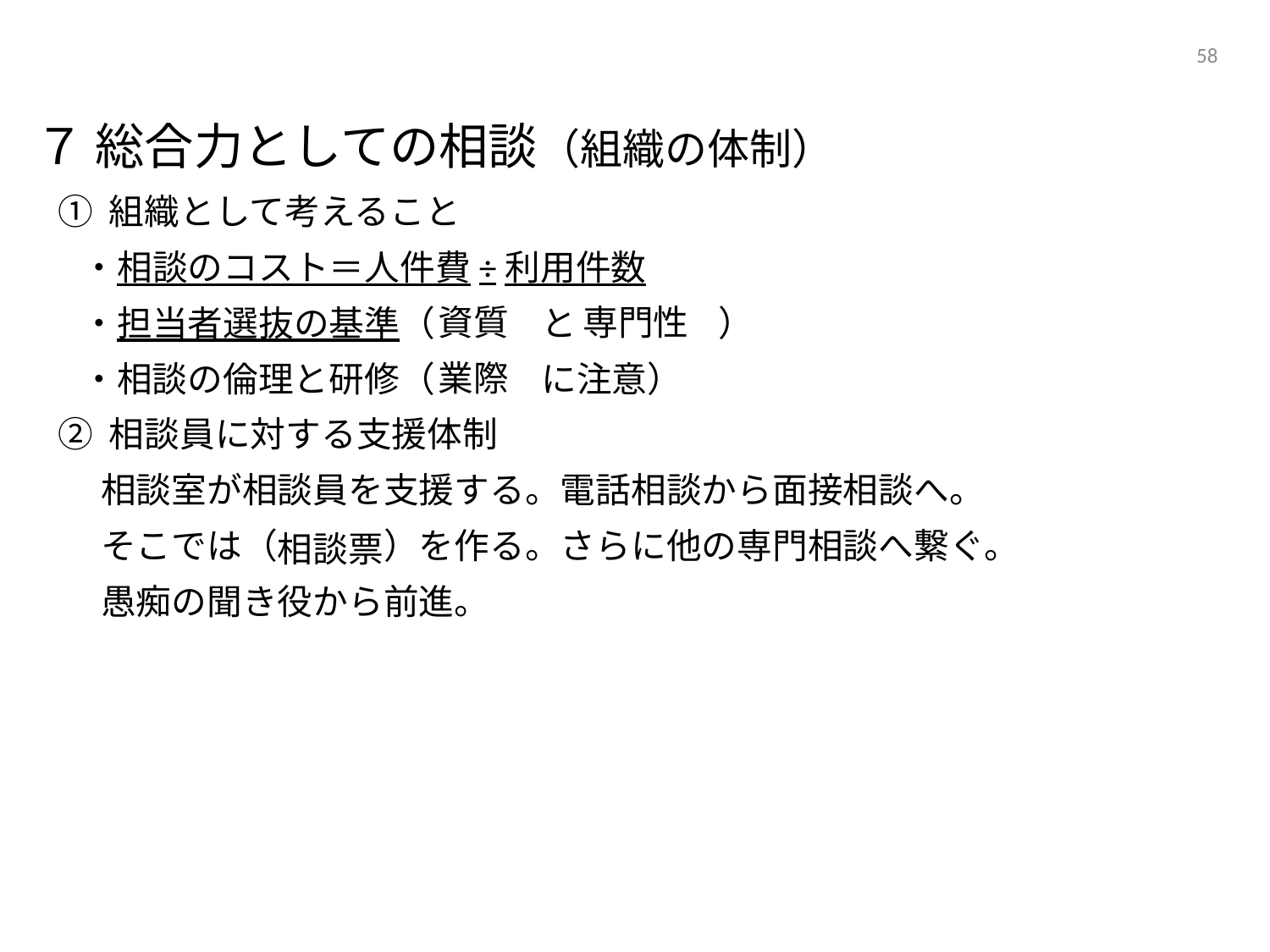

58
７ 総合力としての相談（組織の体制）
① 組織として考えること
  ・相談のコスト＝人件費÷利用件数
  ・担当者選抜の基準（　　　と　　　　）
  ・相談の倫理と研修（　　　に注意）
② 相談員に対する支援体制
　 相談室が相談員を支援する。電話相談から面接相談へ。
　 そこでは（　　　）を作る。さらに他の専門相談へ繋ぐ。
　 愚痴の聞き役から前進。

資質
専門性
業際
相談票